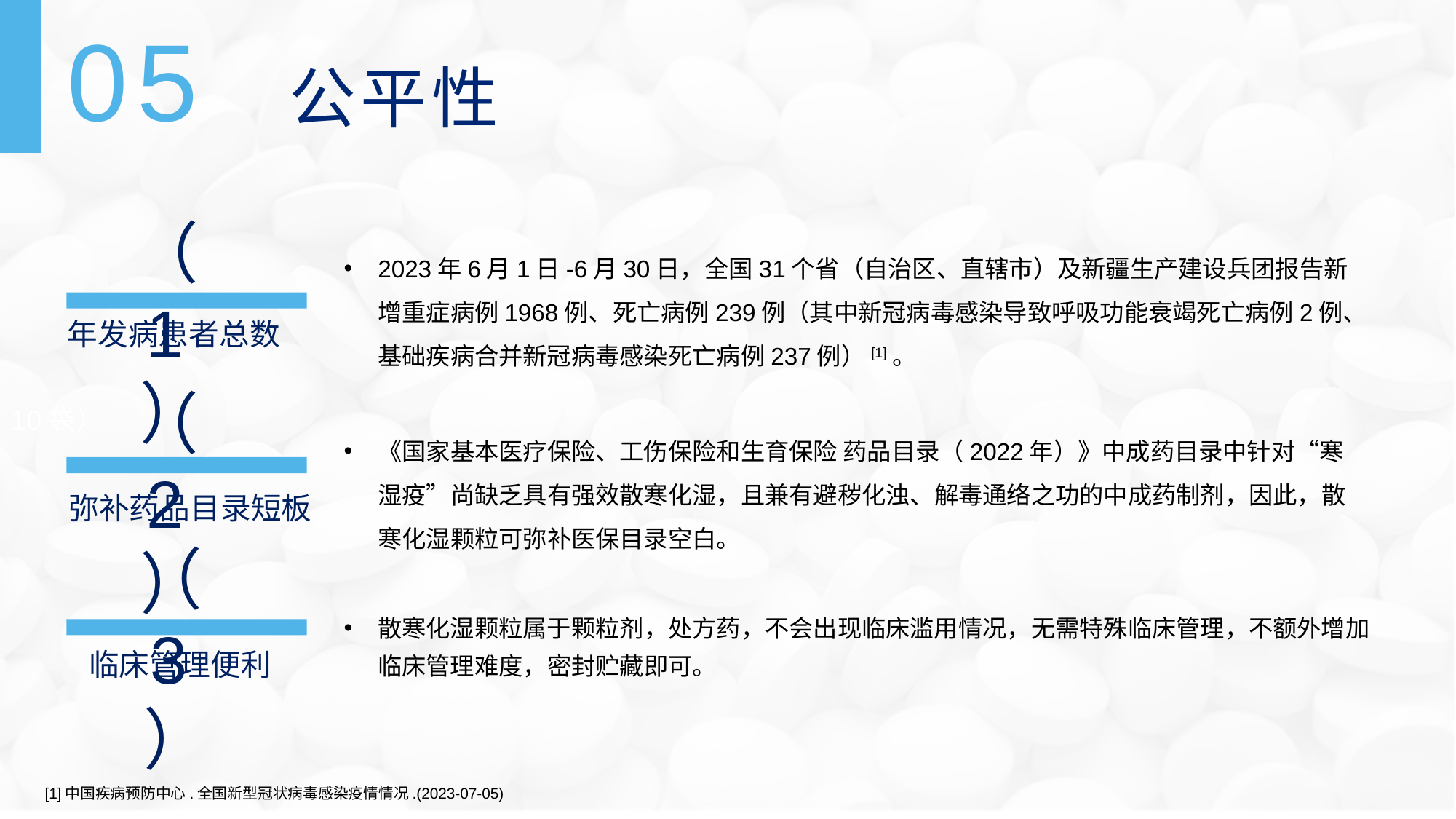

10袋）
05
公平性
（1）
2023年6月1日-6月30日，全国31个省（自治区、直辖市）及新疆生产建设兵团报告新增重症病例1968例、死亡病例239例（其中新冠病毒感染导致呼吸功能衰竭死亡病例2例、基础疾病合并新冠病毒感染死亡病例237例）[1]。

年发病患者总数
（2）
《国家基本医疗保险、工伤保险和生育保险 药品目录（2022年）》中成药目录中针对“寒湿疫”尚缺乏具有强效散寒化湿，且兼有避秽化浊、解毒通络之功的中成药制剂，因此，散寒化湿颗粒可弥补医保目录空白。

弥补药品目录短板
（3）
散寒化湿颗粒属于颗粒剂，处方药，不会出现临床滥用情况，无需特殊临床管理，不额外增加临床管理难度，密封贮藏即可。

临床管理便利
[1]中国疾病预防中心.全国新型冠状病毒感染疫情情况.(2023-07-05)